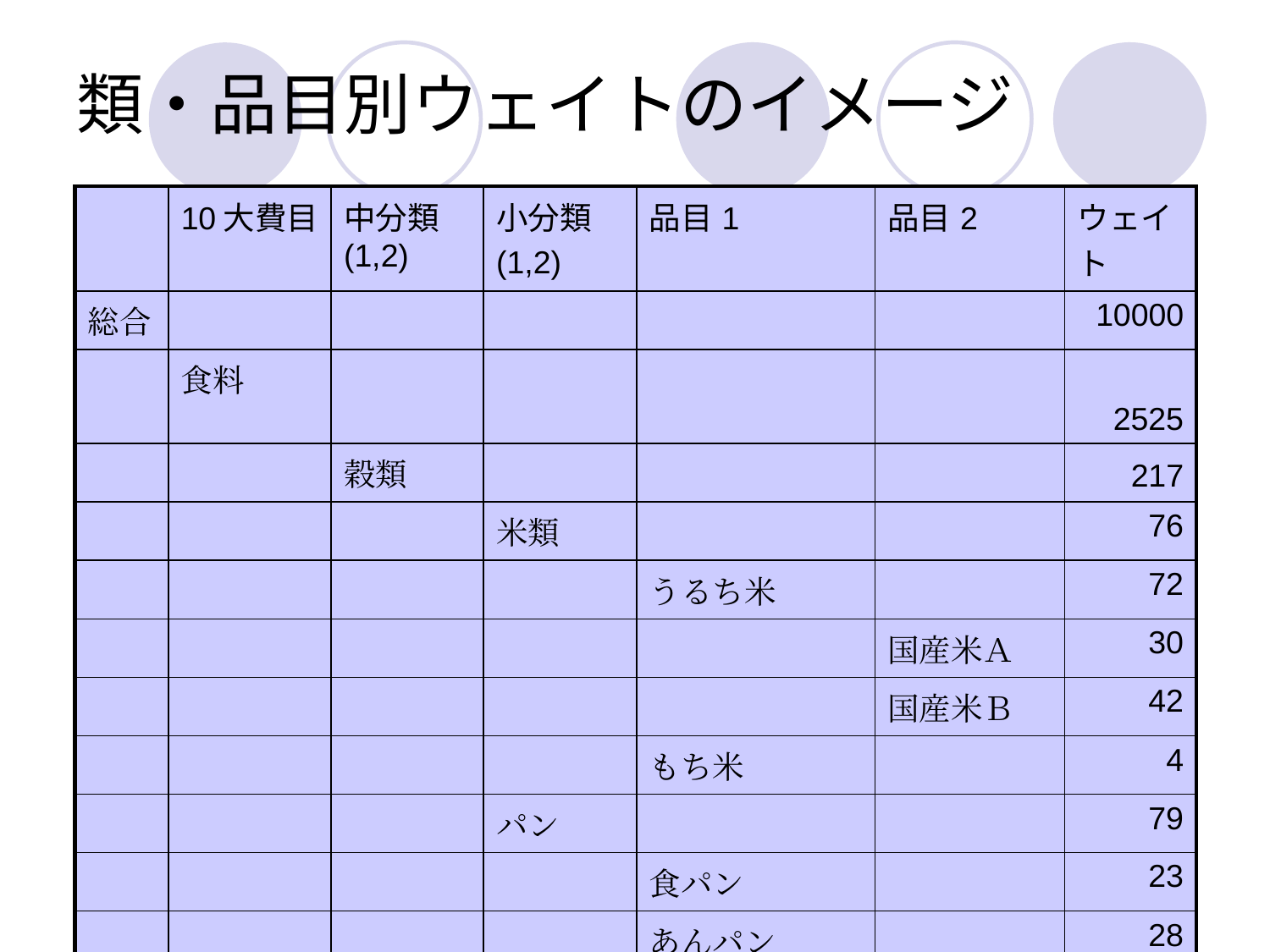

# 類・品目別ウェイトのイメージ
|  | 10大費目 | 中分類(1,2) | 小分類 (1,2) | 品目1 | 品目2 | ウェイト |
| --- | --- | --- | --- | --- | --- | --- |
| 総合 |  |  |  |  |  | 10000 |
|  | 食料 |  |  |  |  | 2525 |
|  |  | 穀類 |  |  |  | 217 |
|  |  |  | 米類 |  |  | 76 |
|  |  |  |  | うるち米 |  | 72 |
|  |  |  |  |  | 国産米Ａ | 30 |
|  |  |  |  |  | 国産米Ｂ | 42 |
|  |  |  |  | もち米 |  | 4 |
|  |  |  | パン |  |  | 79 |
|  |  |  |  | 食パン |  | 23 |
|  |  |  |  | あんパン |  | 28 |
|  |  |  |  | カレーパン |  | 28 |
|  |  |  | めん類 |  |  | 49 |
|  |  |  |  | ゆでうどん |  | 10 |
|  |  |  |  | 干しうどん |  | 8 |
|  |  |  |  | スパゲッティ |  | 4 |
|  |  |  |  | 即席めん |  | 15 |
|  |  |  |  | 生中華めん |  | 12 |
|  |  |  |  | \*ゆで沖縄そば |  | 1 |